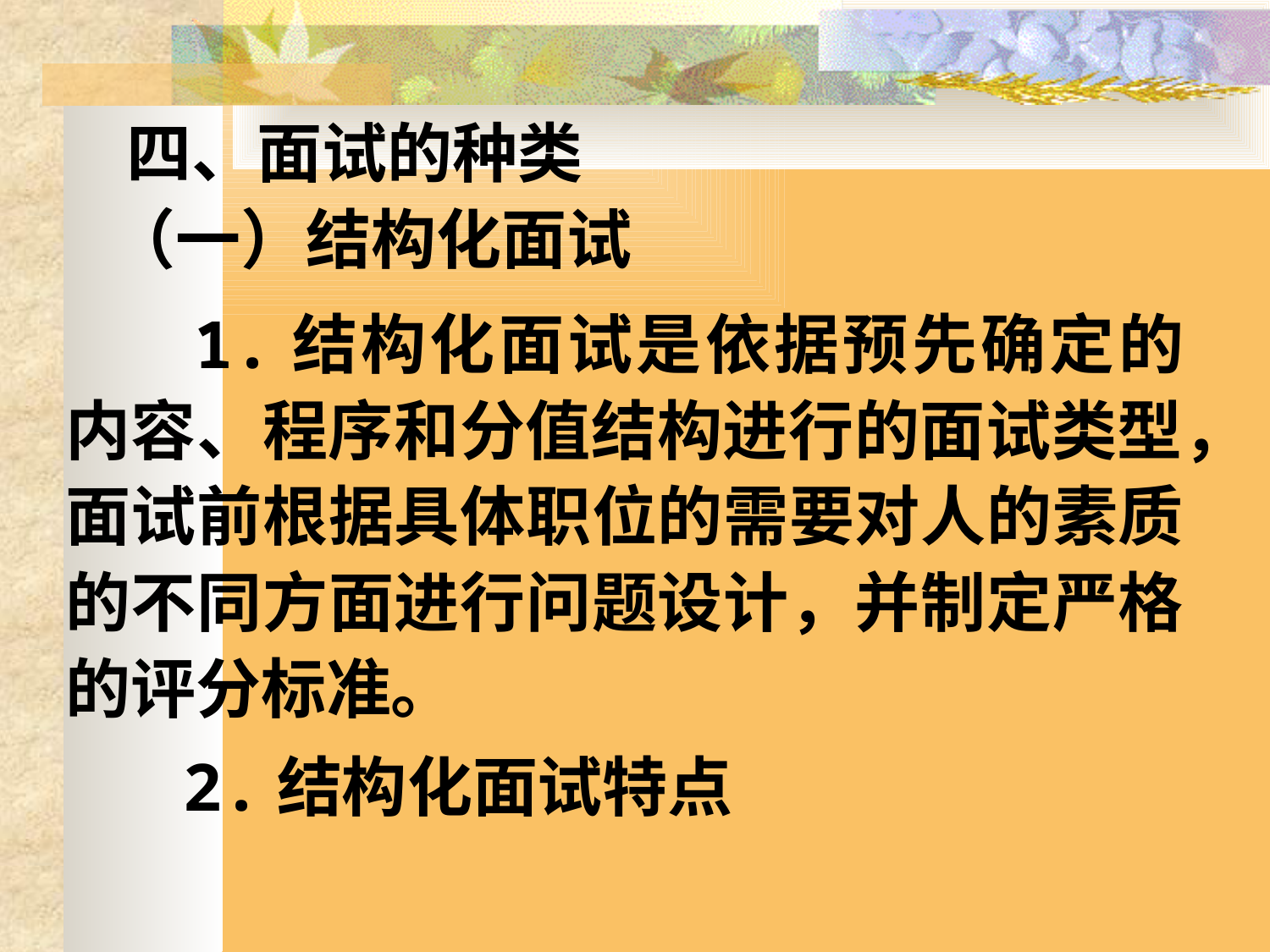

四、面试的种类
  （一）结构化面试
   1.结构化面试是依据预先确定的内容、程序和分值结构进行的面试类型，面试前根据具体职位的需要对人的素质的不同方面进行问题设计，并制定严格的评分标准。
   2.结构化面试特点